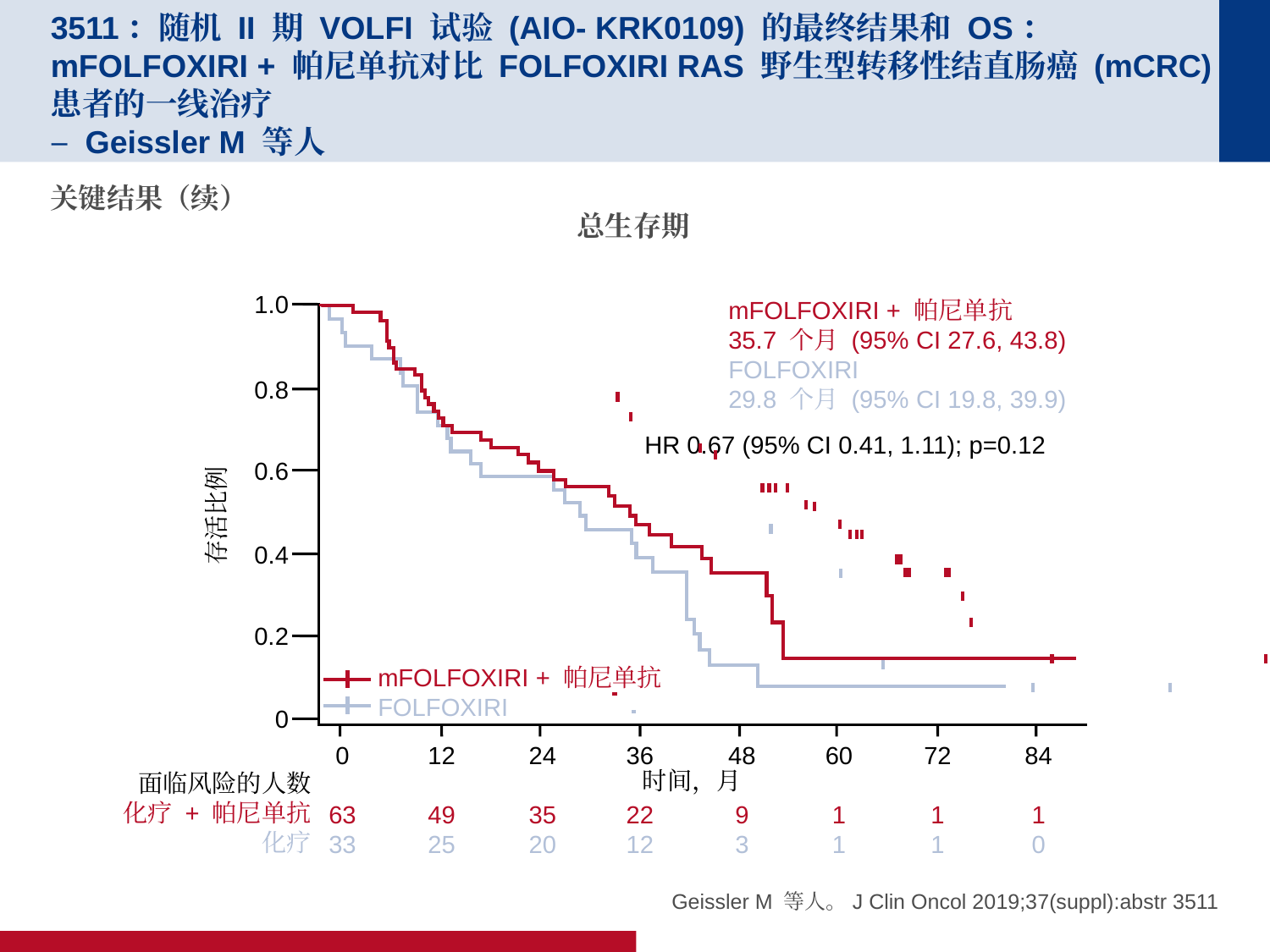

# 3511：随机 II 期 VOLFI 试验 (AIO- KRK0109) 的最终结果和 OS：mFOLFOXIRI + 帕尼单抗对比 FOLFOXIRI RAS 野生型转移性结直肠癌 (mCRC) 患者的一线治疗 – Geissler M 等人
关键结果（续）

总生存期
1.0

0.8

0.6

存活比例
0.4

0.2

0

0

63
33
12

49
25

24

35
20
36

22
12

48

9
3

60

1
1
72

1
1

84

1
0
时间，月
面临风险的人数
化疗 + 帕尼单抗
化疗
mFOLFOXIRI + 帕尼单抗
35.7 个月 (95% CI 27.6, 43.8)
FOLFOXIRI
29.8 个月 (95% CI 19.8, 39.9)

HR 0.67 (95% CI 0.41, 1.11); p=0.12

mFOLFOXIRI + 帕尼单抗
FOLFOXIRI

Geissler M 等人。J Clin Oncol 2019;37(suppl):abstr 3511